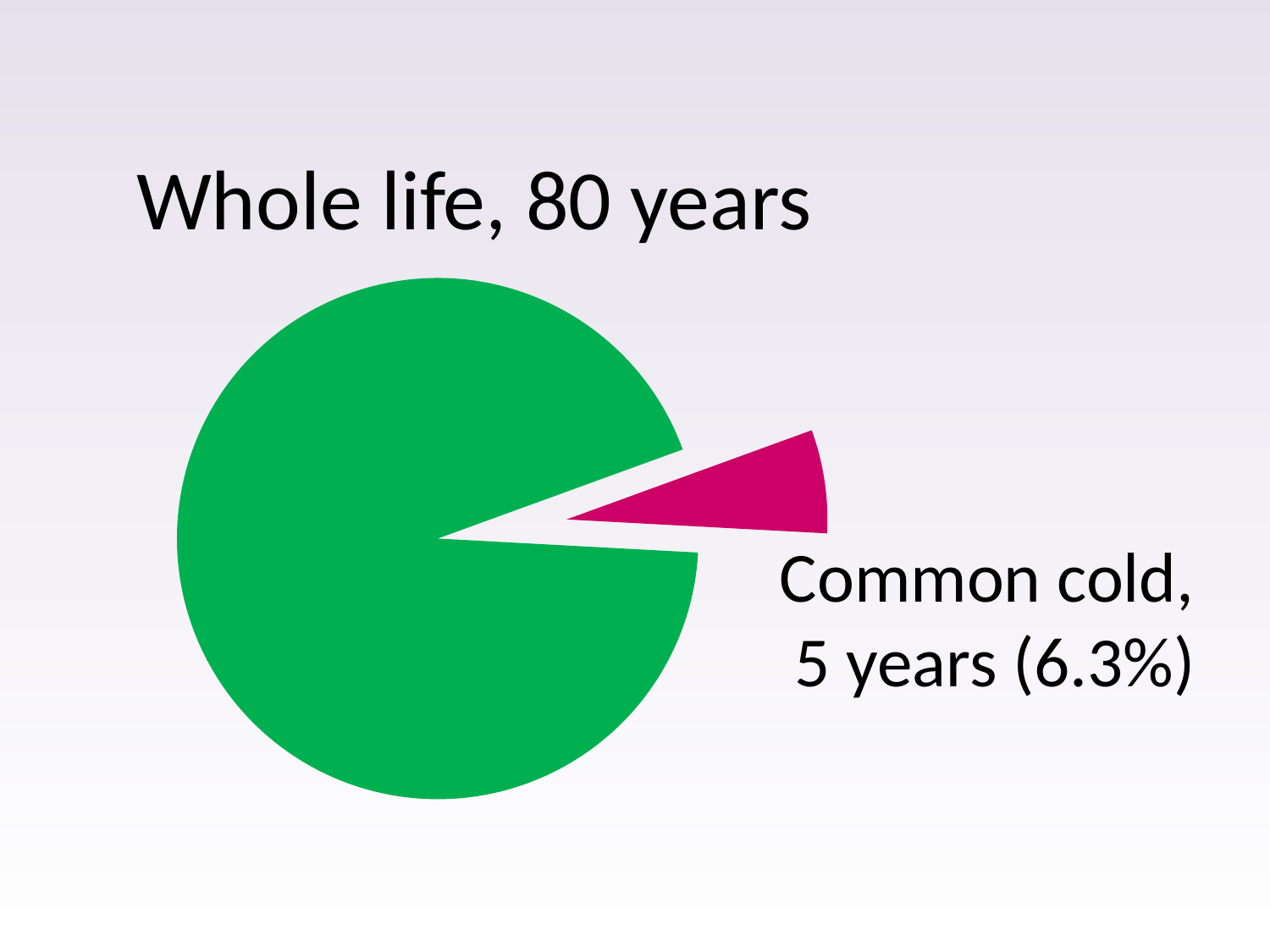

Whole life, 80 years

### Chart

| Category | Cold |
|---|---|
| 第一季 | 5.0 |
| 第二季 | 73.0 |
Common cold,
5 years (6.3%)